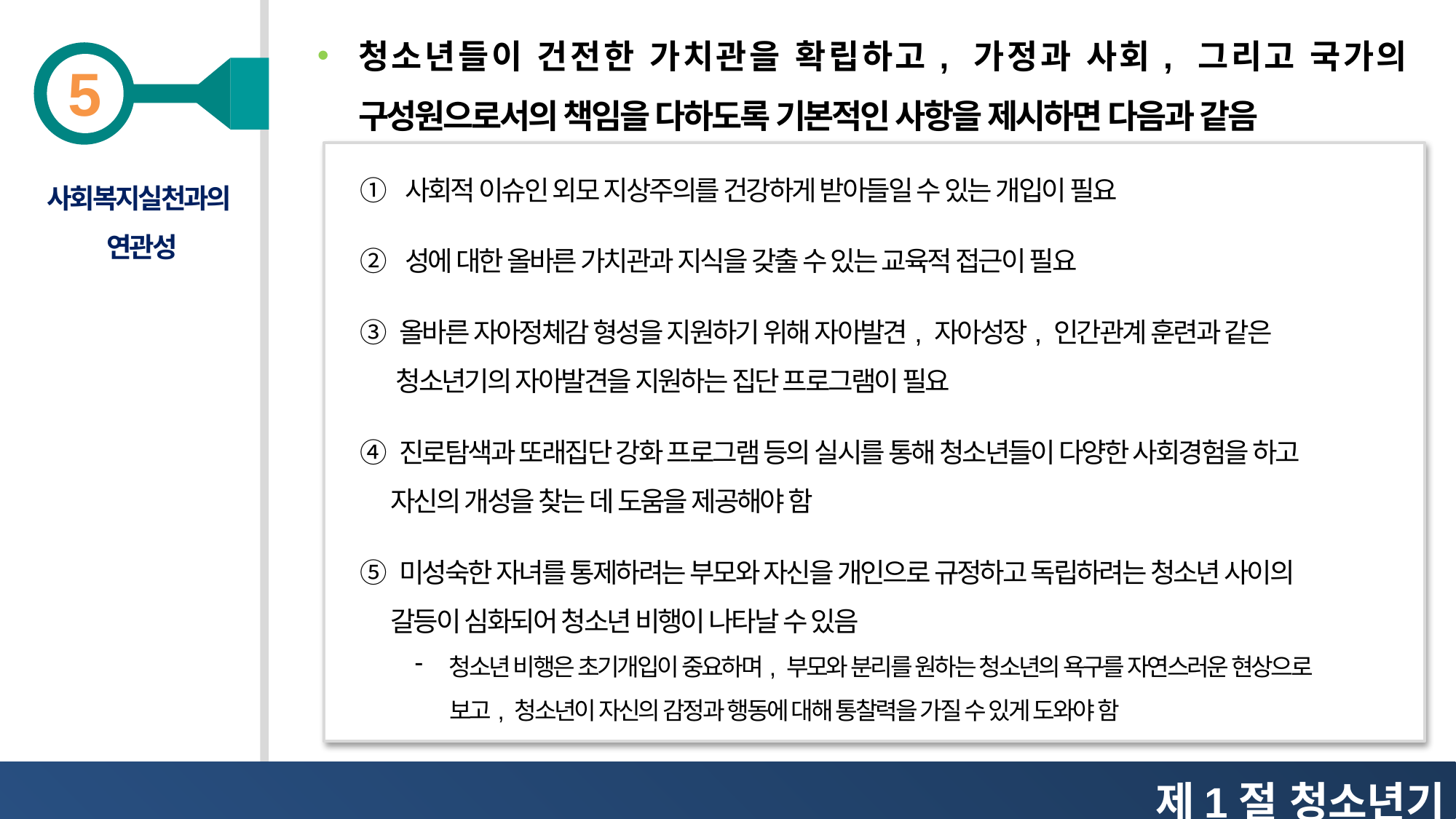

청소년들이 건전한 가치관을 확립하고, 가정과 사회, 그리고 국가의 구성원으로서의 책임을 다하도록 기본적인 사항을 제시하면 다음과 같음

①  사회적 이슈인 외모 지상주의를 건강하게 받아들일 수 있는 개입이 필요

②  성에 대한 올바른 가치관과 지식을 갖출 수 있는 교육적 접근이 필요

③ 올바른 자아정체감 형성을 지원하기 위해 자아발견, 자아성장, 인간관계 훈련과 같은
     청소년기의 자아발견을 지원하는 집단 프로그램이 필요

④ 진로탐색과 또래집단 강화 프로그램 등의 실시를 통해 청소년들이 다양한 사회경험을 하고
    자신의 개성을 찾는 데 도움을 제공해야 함

⑤ 미성숙한 자녀를 통제하려는 부모와 자신을 개인으로 규정하고 독립하려는 청소년 사이의
    갈등이 심화되어 청소년 비행이 나타날 수 있음
청소년 비행은 초기개입이 중요하며, 부모와 분리를 원하는 청소년의 욕구를 자연스러운 현상으로
      보고, 청소년이 자신의 감정과 행동에 대해 통찰력을 가질 수 있게 도와야 함
사회복지실천과의
연관성
제1절 청소년기